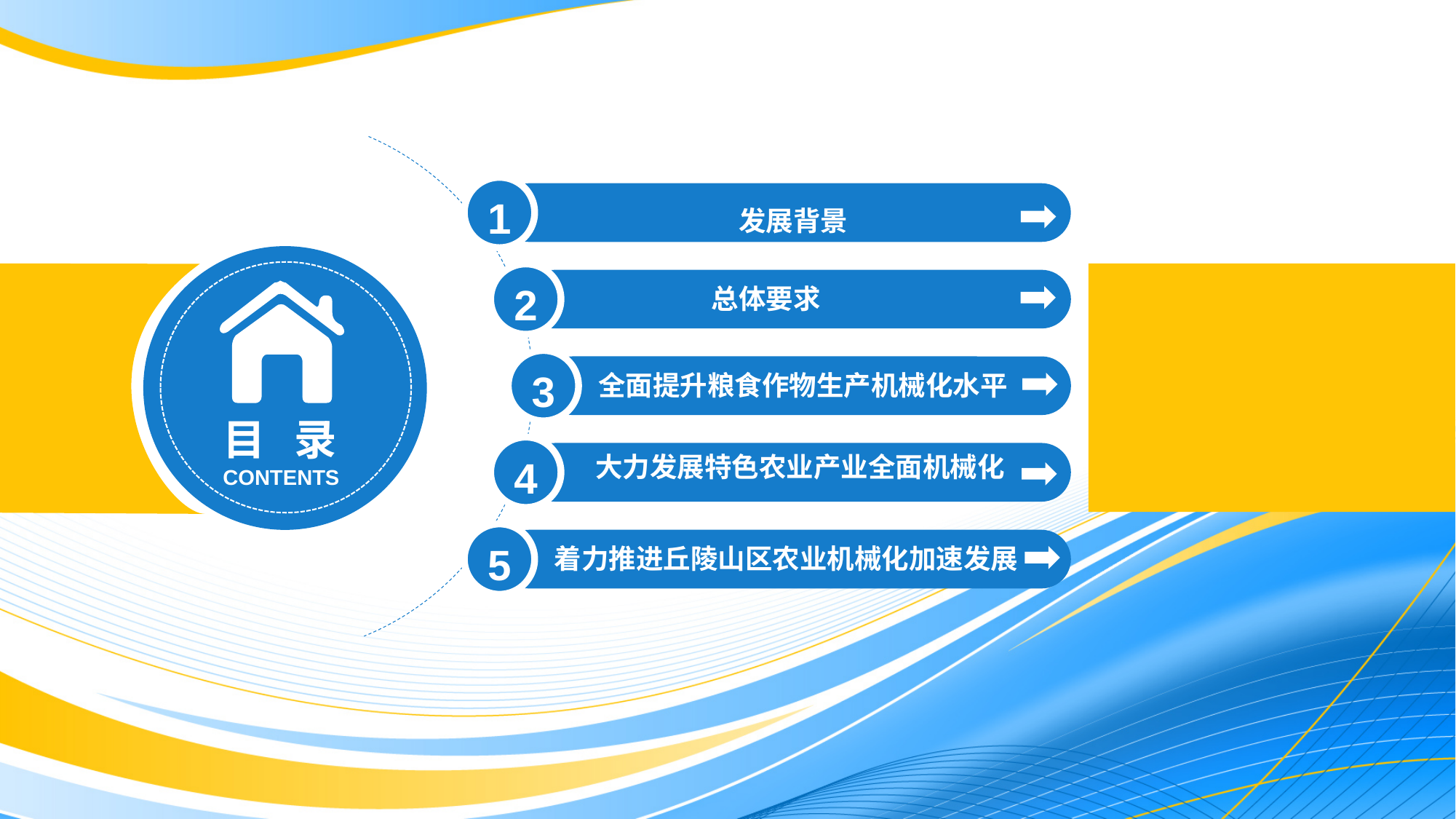

发展背景
1

               总体要求

2

全面提升粮食作物生产机械化水平

3

目   录
CONTENTS

大力发展特色农业产业全面机械化

4

着力推进丘陵山区农业机械化加速发展

5